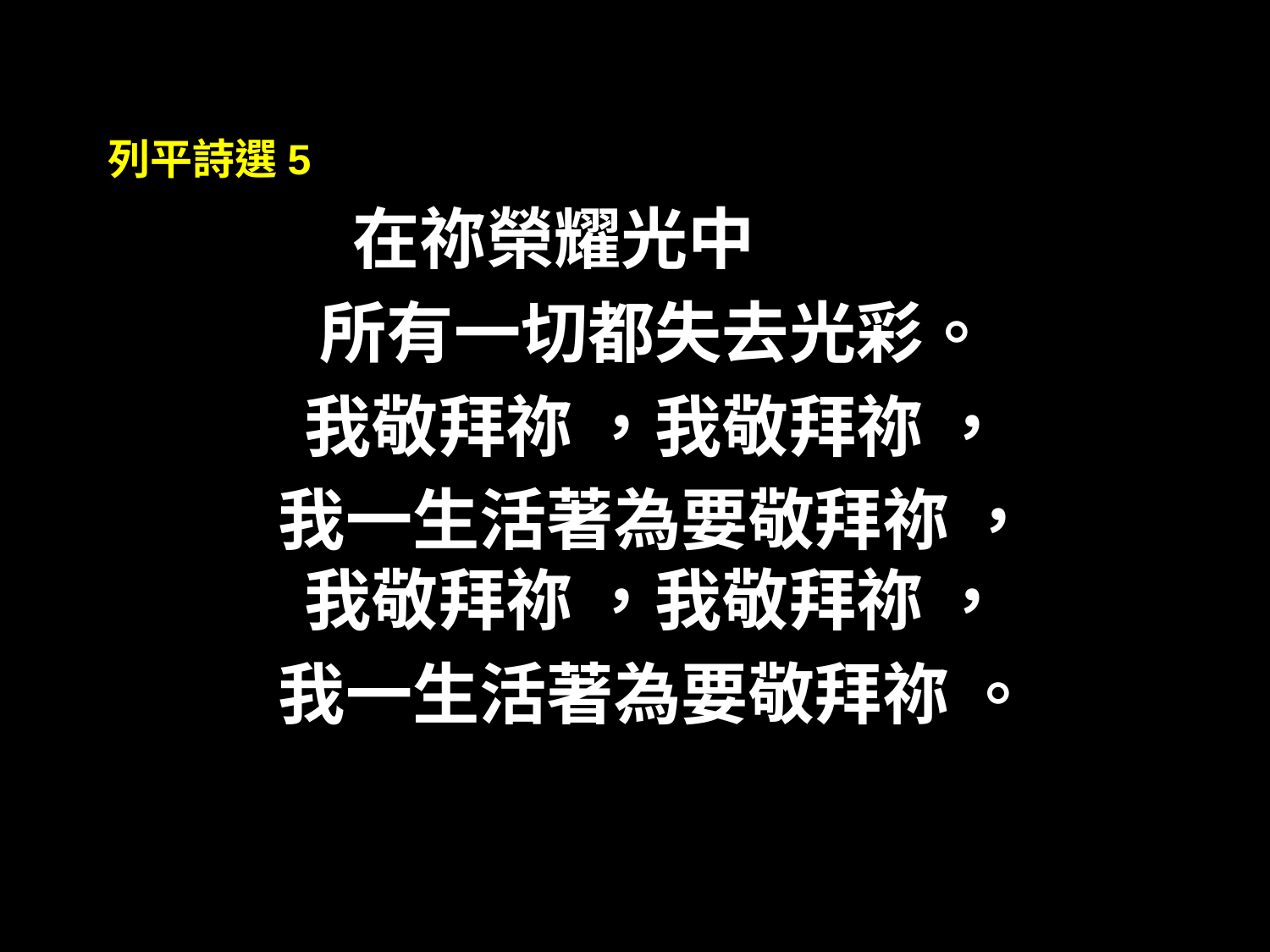

列平詩選5
               在祢榮耀光中
所有一切都失去光彩。
我敬拜祢 ，我敬拜祢 ，
我一生活著為要敬拜祢 ，
我敬拜祢 ，我敬拜祢 ，
我一生活著為要敬拜祢 。